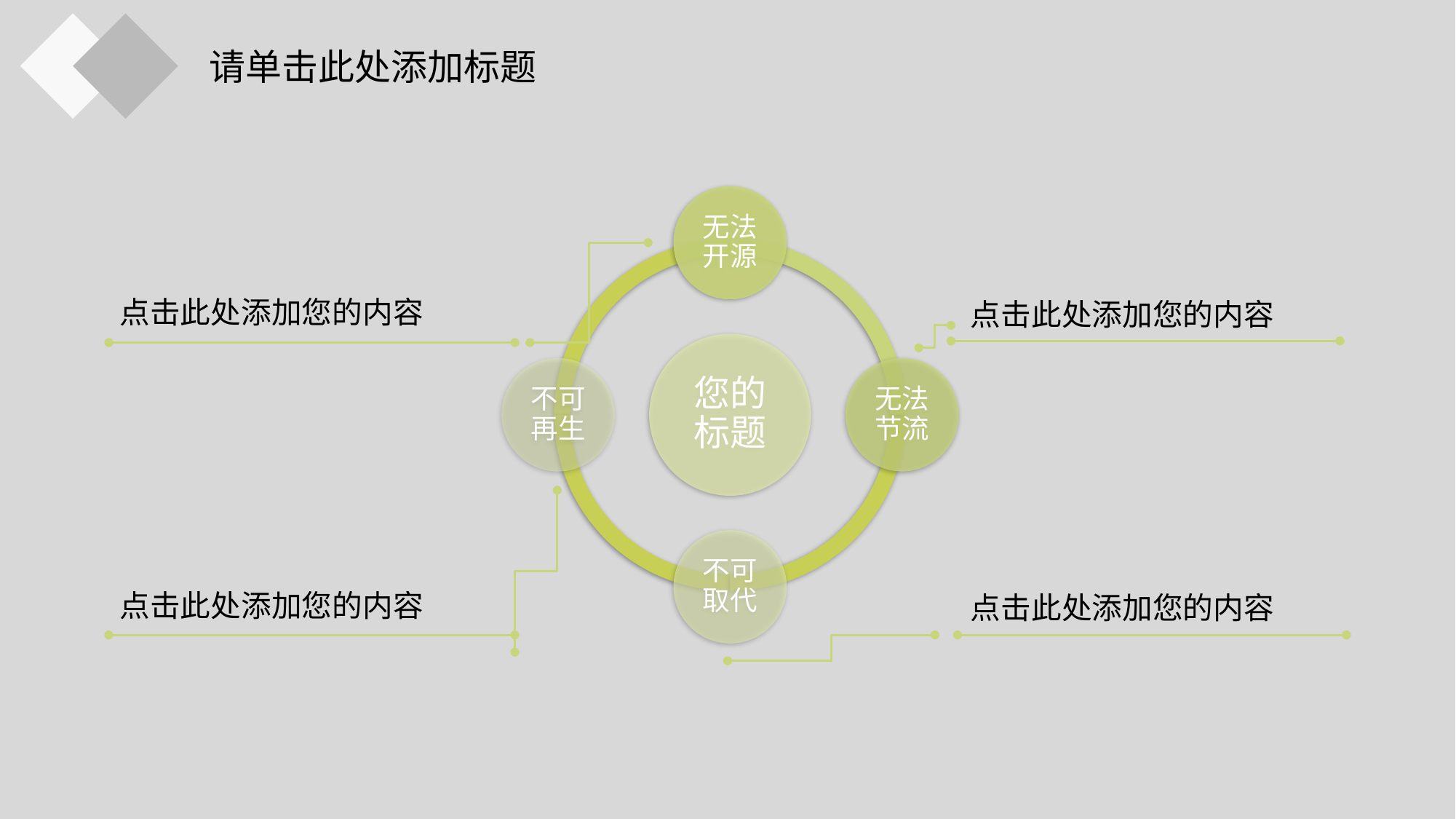

请单击此处添加标题
您的标题
无法开源
无法节流
不可取代
不可再生
点击此处添加您的内容
点击此处添加您的内容
点击此处添加您的内容
点击此处添加您的内容